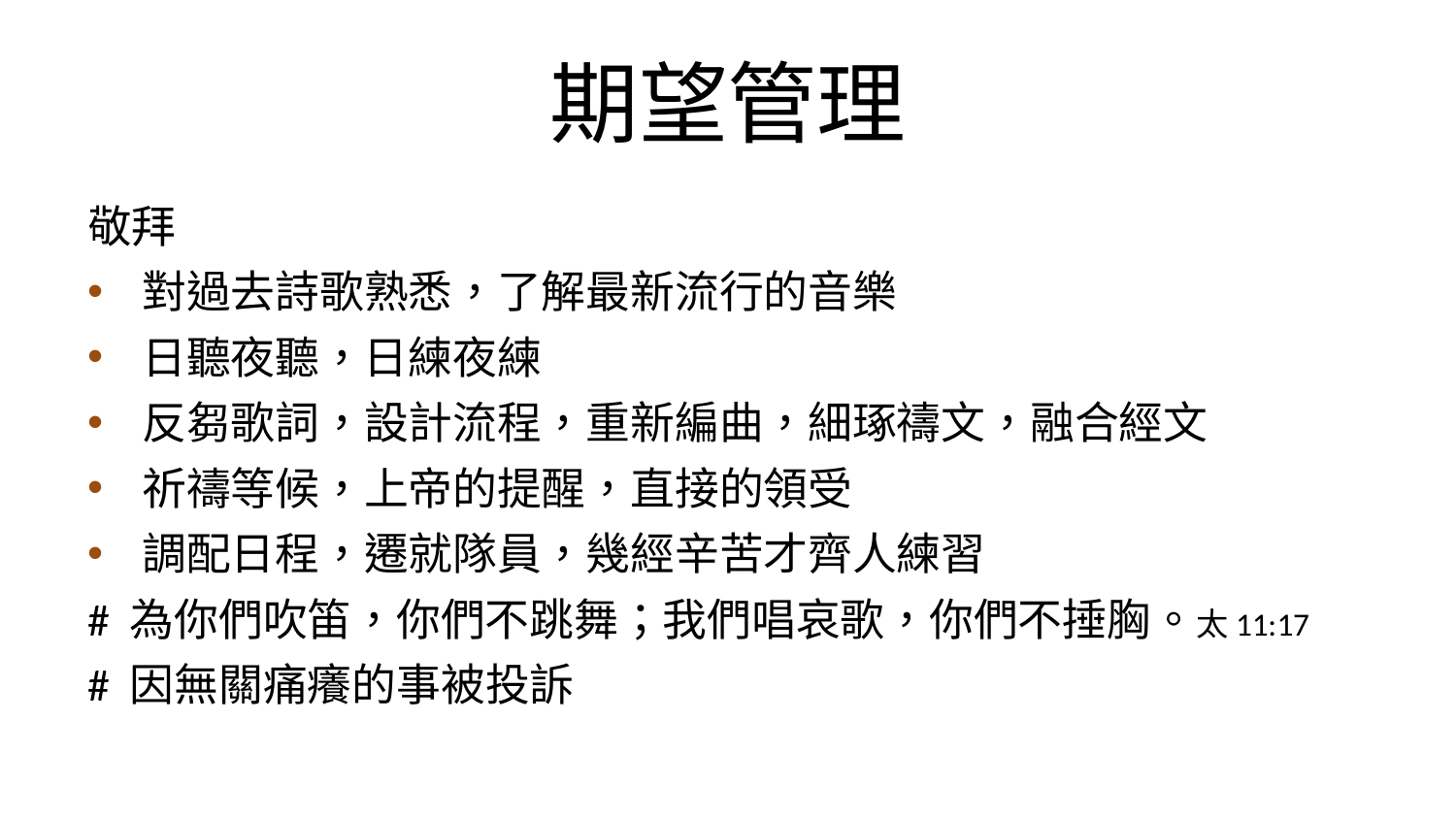

# 期望管理
敬拜
對過去詩歌熟悉，了解最新流行的音樂
日聽夜聽，日練夜練
反芻歌詞，設計流程，重新編曲，細琢禱文，融合經文
祈禱等候，上帝的提醒，直接的領受
調配日程，遷就隊員，幾經辛苦才齊人練習
# 為你們吹笛，你們不跳舞；我們唱哀歌，你們不捶胸。太11:17
# 因無關痛癢的事被投訴